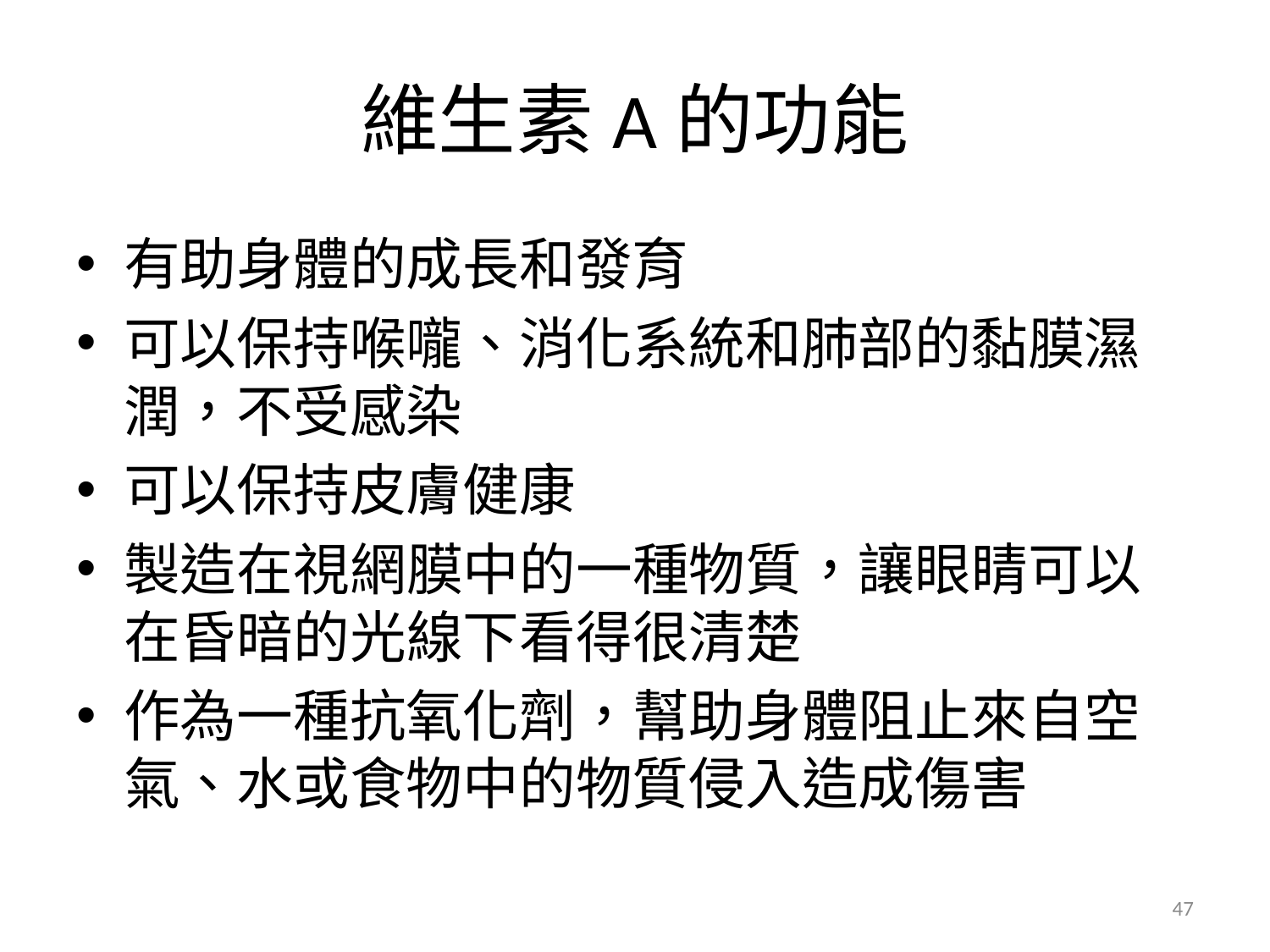

# 維生素A的功能
有助身體的成長和發育
可以保持喉嚨、消化系統和肺部的黏膜濕潤，不受感染
可以保持皮膚健康
製造在視網膜中的一種物質，讓眼睛可以在昏暗的光線下看得很清楚
作為一種抗氧化劑，幫助身體阻止來自空氣、水或食物中的物質侵入造成傷害
47